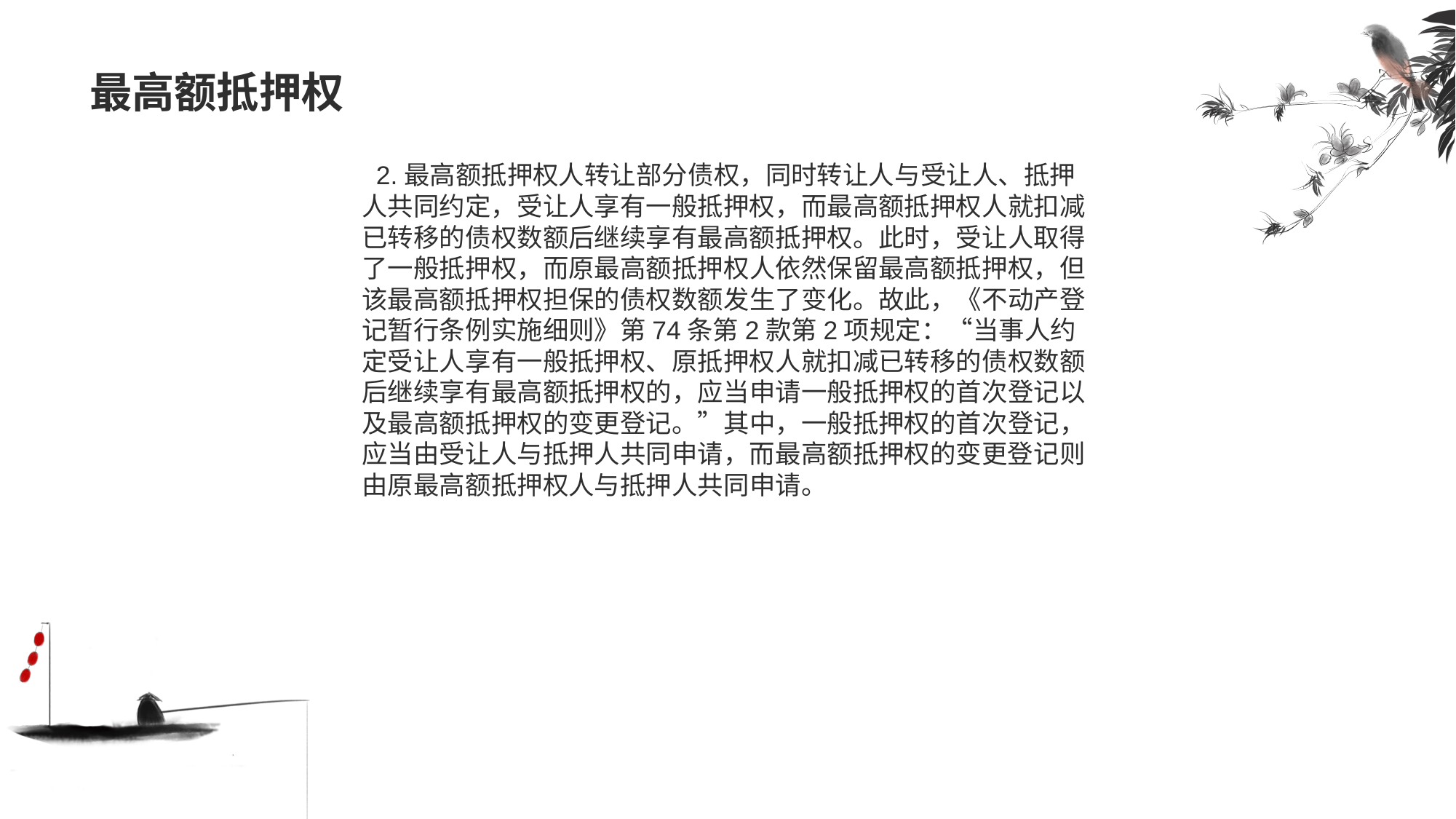

# 最高额抵押权

  2.最高额抵押权人转让部分债权，同时转让人与受让人、抵押人共同约定，受让人享有一般抵押权，而最高额抵押权人就扣减已转移的债权数额后继续享有最高额抵押权。此时，受让人取得了一般抵押权，而原最高额抵押权人依然保留最高额抵押权，但该最高额抵押权担保的债权数额发生了变化。故此，《不动产登记暂行条例实施细则》第74条第2款第2项规定：“当事人约定受让人享有一般抵押权、原抵押权人就扣减已转移的债权数额后继续享有最高额抵押权的，应当申请一般抵押权的首次登记以及最高额抵押权的变更登记。”其中，一般抵押权的首次登记，应当由受让人与抵押人共同申请，而最高额抵押权的变更登记则由原最高额抵押权人与抵押人共同申请。
181